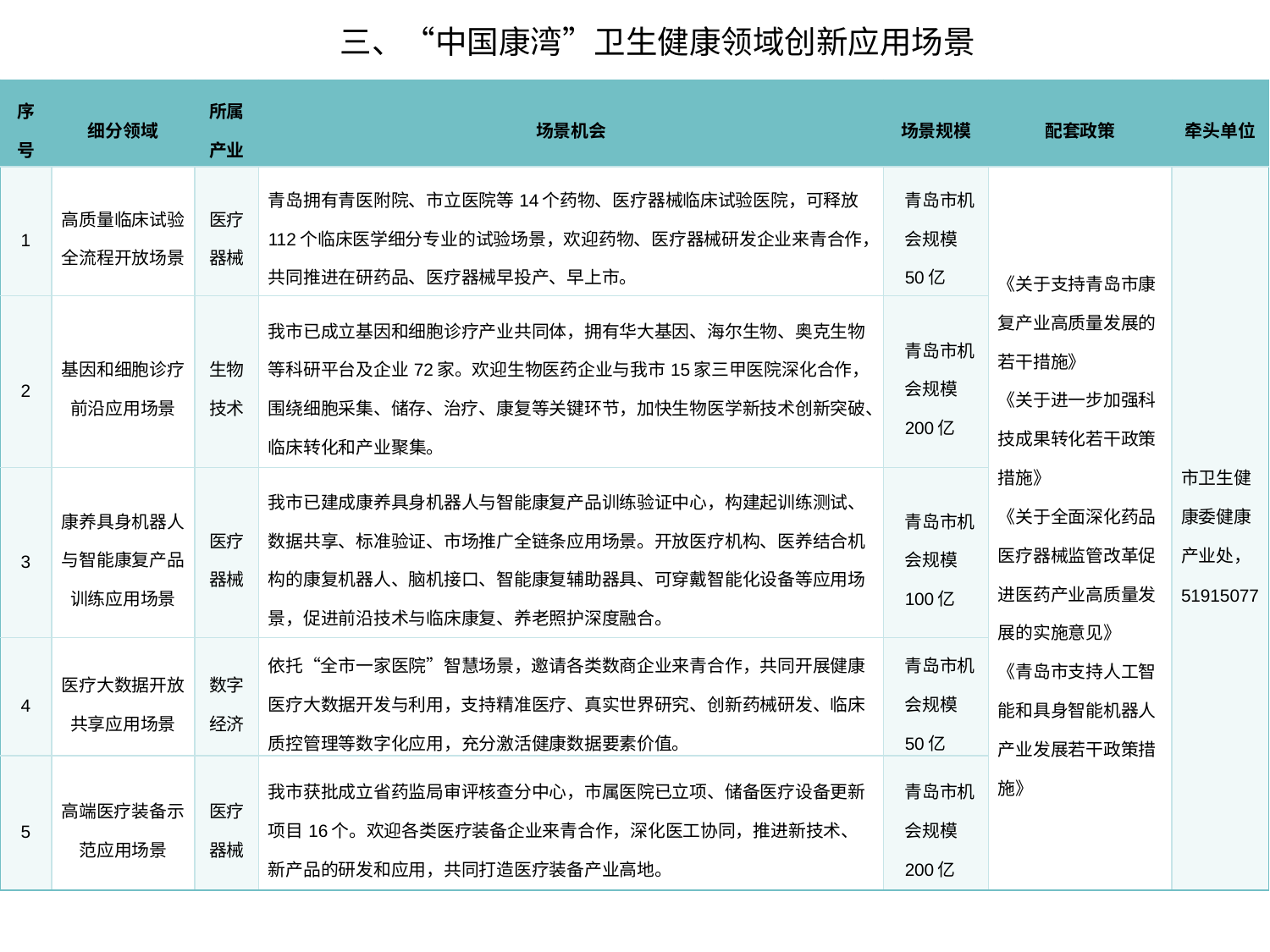

三、“中国康湾”卫生健康领域创新应用场景
| 序号 | 细分领域 | 所属产业 | 场景机会 | 场景规模 | 配套政策 | 牵头单位 |
| --- | --- | --- | --- | --- | --- | --- |
| 1 | 高质量临床试验全流程开放场景 | 医疗器械 | 青岛拥有青医附院、市立医院等14个药物、医疗器械临床试验医院，可释放112个临床医学细分专业的试验场景，欢迎药物、医疗器械研发企业来青合作，共同推进在研药品、医疗器械早投产、早上市。 | 青岛市机会规模50亿 | 《关于支持青岛市康复产业高质量发展的若干措施》 《关于进一步加强科技成果转化若干政策措施》 《关于全面深化药品医疗器械监管改革促进医药产业高质量发展的实施意见》 《青岛市支持人工智能和具身智能机器人产业发展若干政策措施》 | 市卫生健康委健康产业处，51915077 |
| 2 | 基因和细胞诊疗前沿应用场景 | 生物技术 | 我市已成立基因和细胞诊疗产业共同体，拥有华大基因、海尔生物、奥克生物等科研平台及企业72家。欢迎生物医药企业与我市15家三甲医院深化合作，围绕细胞采集、储存、治疗、康复等关键环节，加快生物医学新技术创新突破、临床转化和产业聚集。 | 青岛市机会规模200亿 |  |  |
| 3 | 康养具身机器人与智能康复产品训练应用场景 | 医疗器械 | 我市已建成康养具身机器人与智能康复产品训练验证中心，构建起训练测试、数据共享、标准验证、市场推广全链条应用场景。开放医疗机构、医养结合机构的康复机器人、脑机接口、智能康复辅助器具、可穿戴智能化设备等应用场景，促进前沿技术与临床康复、养老照护深度融合。 | 青岛市机会规模100亿 |  |  |
| 4 | 医疗大数据开放共享应用场景 | 数字经济 | 依托“全市一家医院”智慧场景，邀请各类数商企业来青合作，共同开展健康医疗大数据开发与利用，支持精准医疗、真实世界研究、创新药械研发、临床质控管理等数字化应用，充分激活健康数据要素价值。 | 青岛市机会规模50亿 |  |  |
| 5 | 高端医疗装备示范应用场景 | 医疗器械 | 我市获批成立省药监局审评核查分中心，市属医院已立项、储备医疗设备更新项目16个。欢迎各类医疗装备企业来青合作，深化医工协同，推进新技术、新产品的研发和应用，共同打造医疗装备产业高地。 | 青岛市机会规模200亿 |  |  |